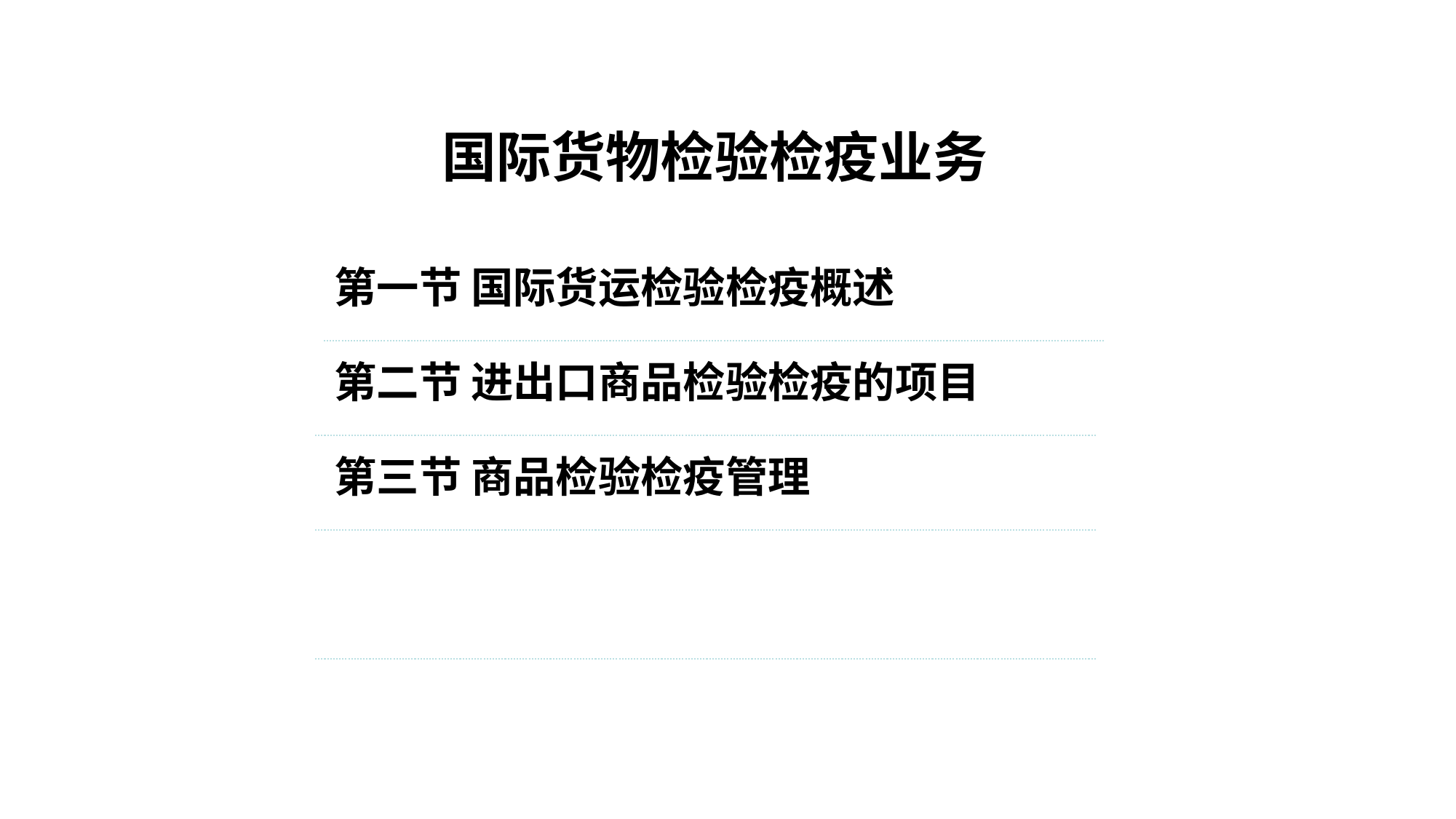

国际货物检验检疫业务
第一节 国际货运检验检疫概述

第二节 进出口商品检验检疫的项目

第三节 商品检验检疫管理